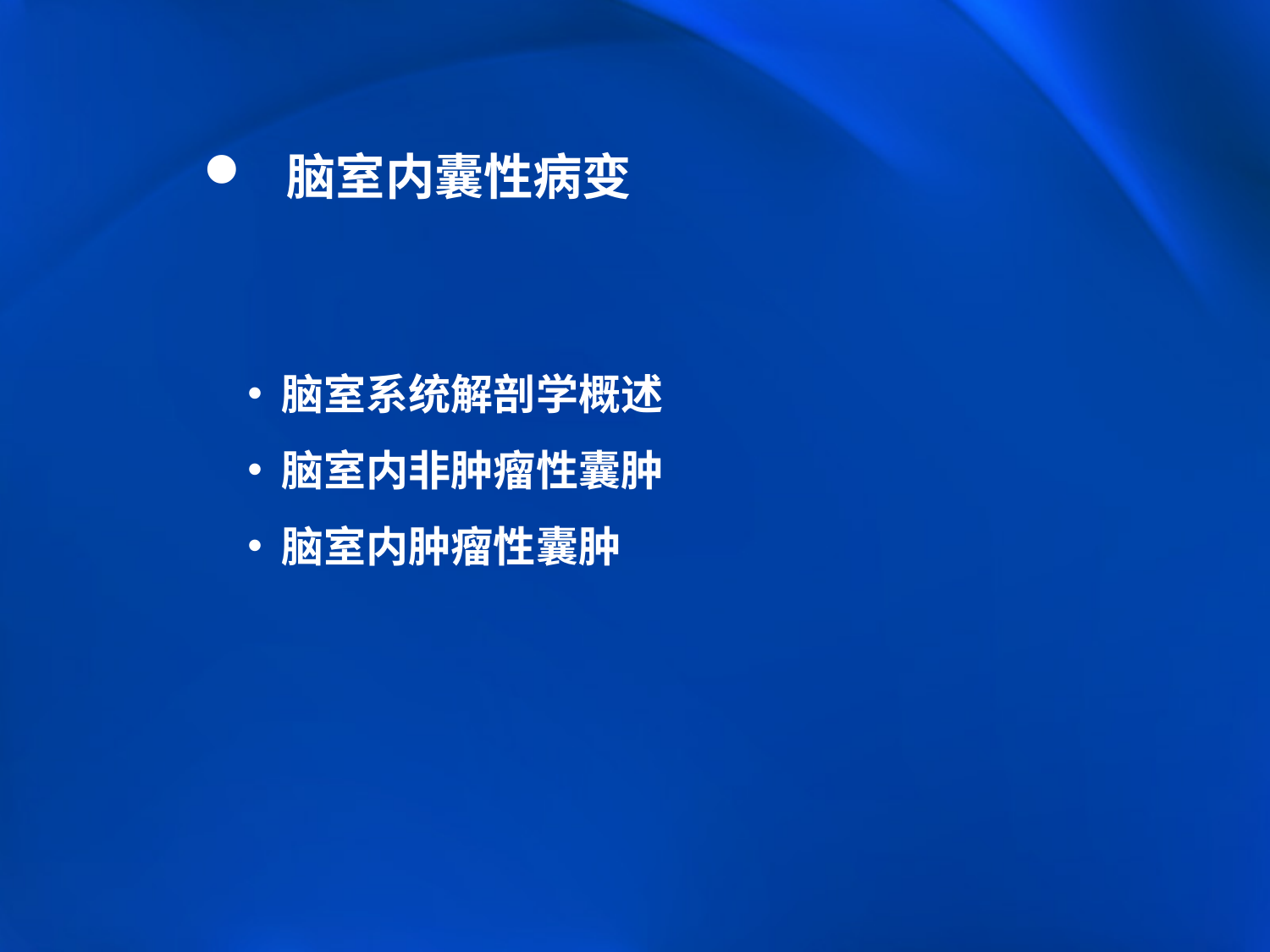

脑室内囊性病变
 脑室系统解剖学概述
 脑室内非肿瘤性囊肿
 脑室内肿瘤性囊肿